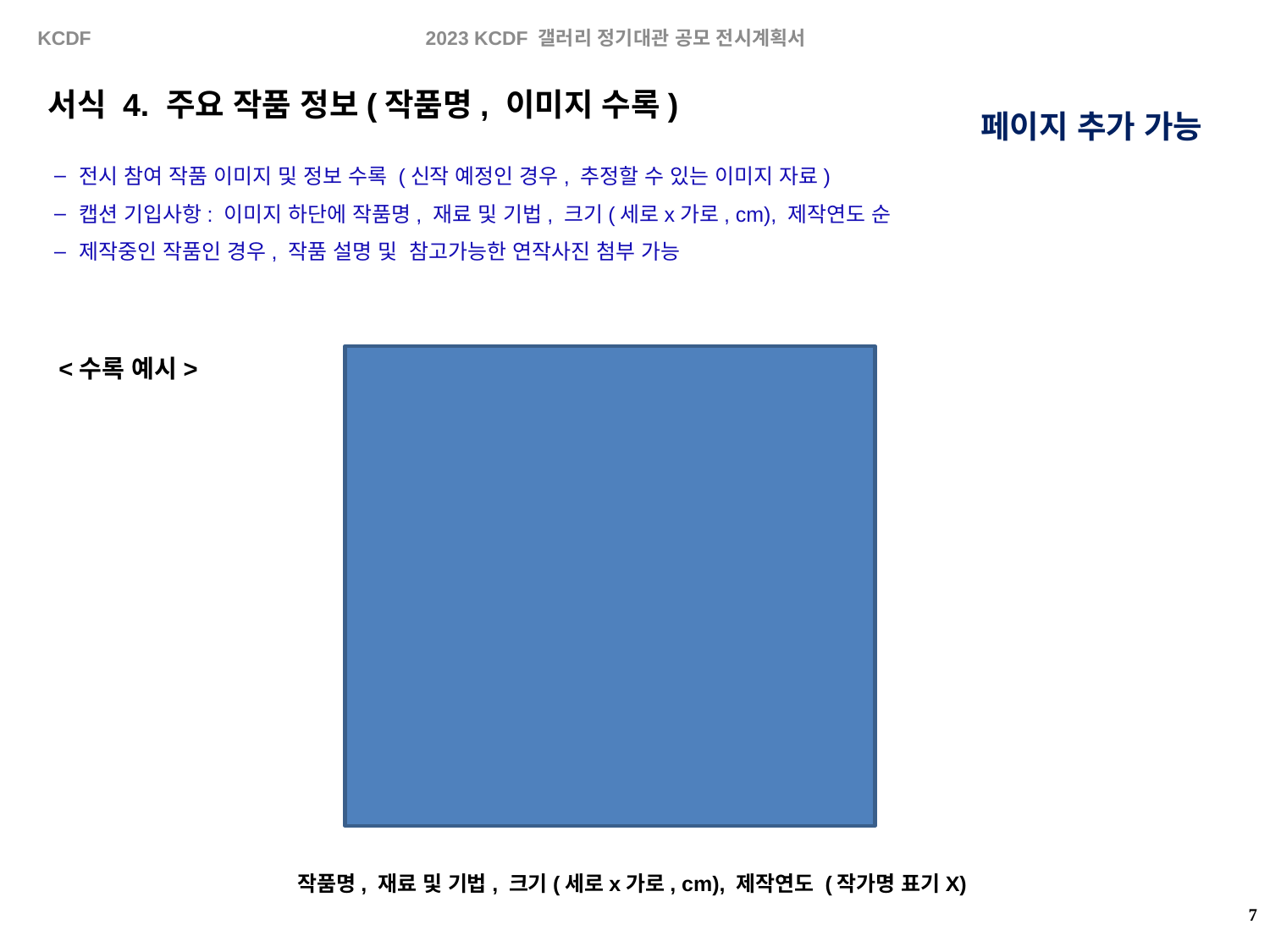

서식 4. 주요 작품 정보(작품명, 이미지 수록)
페이지 추가 가능
전시 참여 작품 이미지 및 정보 수록 (신작 예정인 경우, 추정할 수 있는 이미지 자료)
캡션 기입사항: 이미지 하단에 작품명, 재료 및 기법, 크기(세로x가로, cm), 제작연도 순
제작중인 작품인 경우, 작품 설명 및  참고가능한 연작사진 첨부 가능

<수록 예시>
작품명, 재료 및 기법, 크기(세로x가로, cm), 제작연도 (작가명 표기X)
7